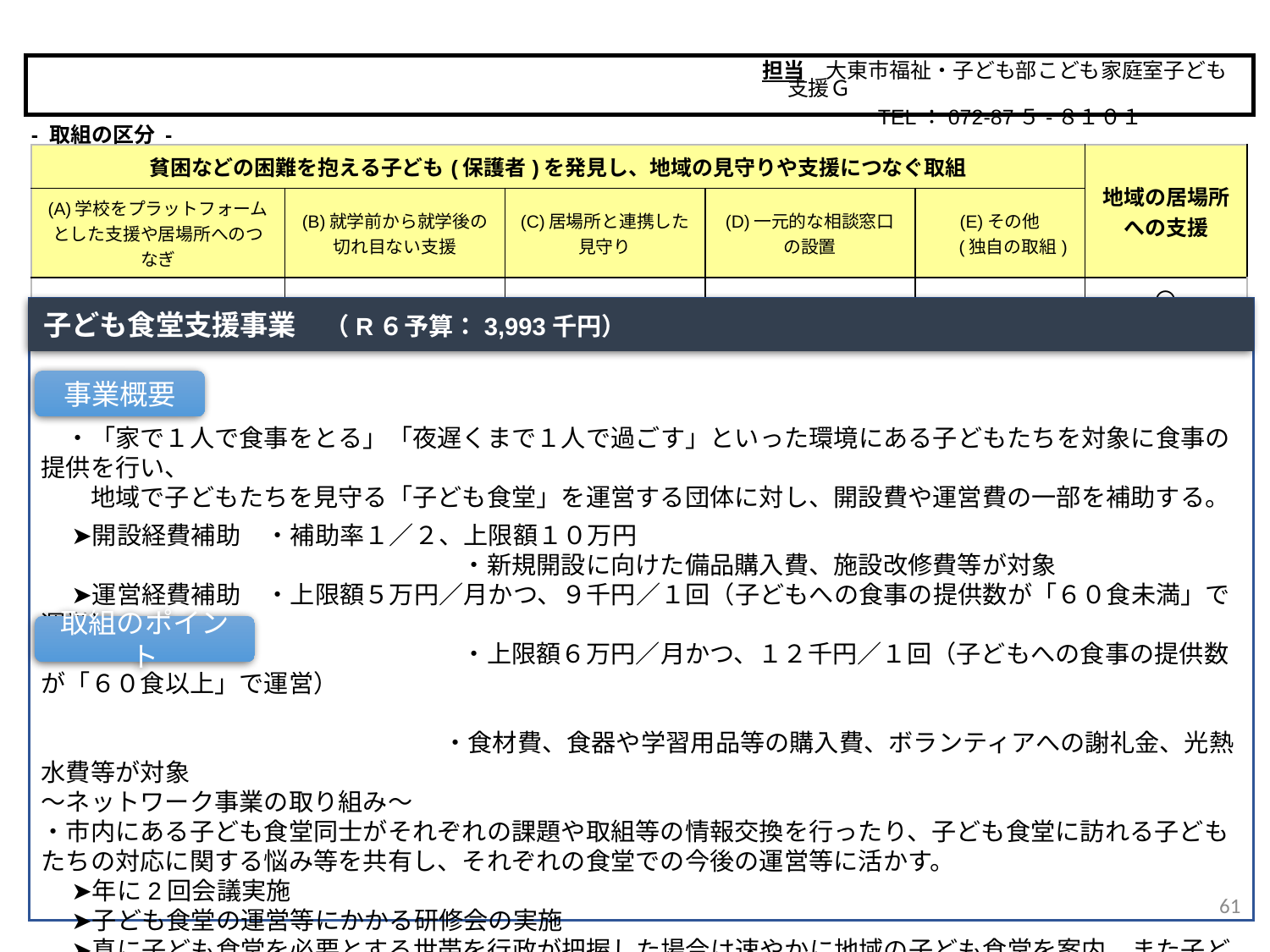

担当　大東市福祉・子ども部こども家庭室子ども支援Ｇ
　　　　　 TEL：072-87５-８１０１

大東市
- 取組の区分 -
| 貧困などの困難を抱える子ども(保護者)を発見し、地域の見守りや支援につなぐ取組 |  |  |  |  | 地域の居場所 への支援 |
| --- | --- | --- | --- | --- | --- |
| (A)学校をプラットフォームとした支援や居場所へのつなぎ | (B)就学前から就学後の 切れ目ない支援 | (C)居場所と連携した 見守り | (D)一元的な相談窓口 の設置 | (E)その他 　 (独自の取組) |  |
|  |  |  |  |  | 〇 |
子ども食堂支援事業　（R６予算：3,993千円）

　・「家で１人で食事をとる」「夜遅くまで１人で過ごす」といった環境にある子どもたちを対象に食事の提供を行い、
　　地域で子どもたちを見守る「子ども食堂」を運営する団体に対し、開設費や運営費の一部を補助する。

　 ➤開設経費補助　・補助率１／２、上限額１０万円
　　　　　　　　　　　　　　　　　・新規開設に向けた備品購入費、施設改修費等が対象
　 ➤運営経費補助　・上限額５万円／月かつ、９千円／１回（子どもへの食事の提供数が「６０食未満」で運営）
　　　　　　　　　　　　　　　　　・上限額６万円／月かつ、１２千円／１回（子どもへの食事の提供数が「６０食以上」で運営）

　　　　　　　　　　　　　　　　 ・食材費、食器や学習用品等の購入費、ボランティアへの謝礼金、光熱水費等が対象
～ネットワーク事業の取り組み～
・市内にある子ども食堂同士がそれぞれの課題や取組等の情報交換を行ったり、子ども食堂に訪れる子どもたちの対応に関する悩み等を共有し、それぞれの食堂での今後の運営等に活かす。
　 ➤年に2回会議実施
　 ➤子ども食堂の運営等にかかる研修会の実施
　 ➤真に子ども食堂を必要とする世帯を行政が把握した場合は速やかに地域の子ども食堂を案内、また子ども食堂
　　　 側で児童虐待等や支援が必要と思われる子どもを把握した場合は、こども家庭センター等につなぐ等の相互の
　　　 連携強化。

事業概要
取組のポイント
61